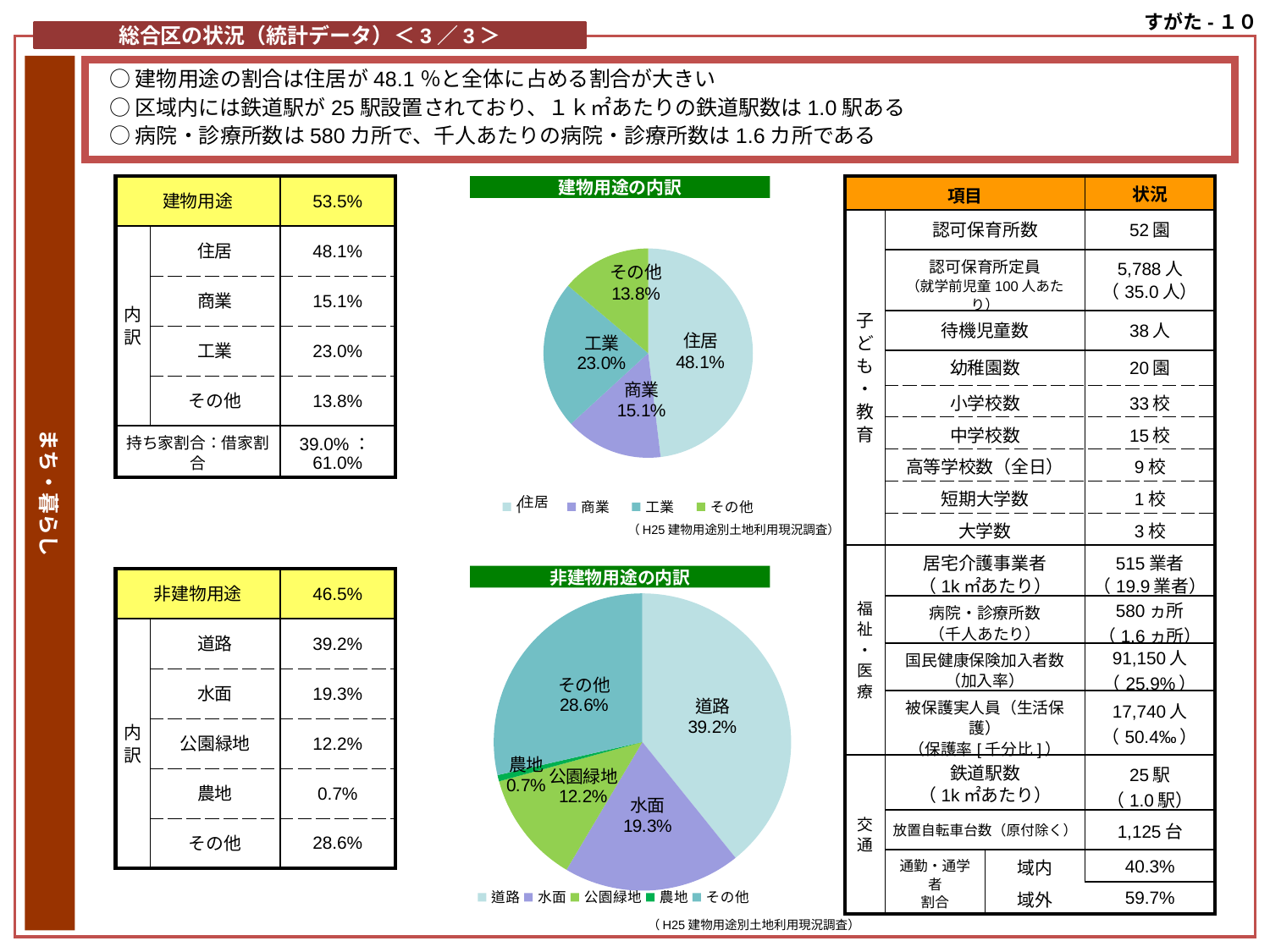

すがた-１０
総合区の状況（統計データ）＜3／3＞

まち・暮らし

○建物用途の割合は住居が48.1％と全体に占める割合が大きい
○区域内には鉄道駅が25駅設置されており、１ｋ㎡あたりの鉄道駅数は1.0駅ある
○病院・診療所数は580カ所で、千人あたりの病院・診療所数は1.6カ所である
| 建物用途 |  | 53.5% |
| --- | --- | --- |
| 内訳 | 住居 | 48.1% |
|  | 商業 | 15.1% |
|  | 工業 | 23.0% |
|  | その他 | 13.8% |
| 持ち家割合：借家割合 |  | 39.0%：61.0% |
建物用途の内訳
| 項目 |  |  | 状況 |
| --- | --- | --- | --- |
| 子ども・教育 | 認可保育所数 |  | 52園 |
|  | 認可保育所定員 （就学前児童100人あたり） |  | 5,788人 （35.0人） |
|  | 待機児童数 |  | 38人 |
|  | 幼稚園数 |  | 20園 |
|  | 小学校数 |  | 33校 |
|  | 中学校数 |  | 15校 |
|  | 高等学校数（全日） |  | 9校 |
|  | 短期大学数 |  | 1校 |
|  | 大学数 |  | 3校 |
| 福祉・医療 | 居宅介護事業者 （1k㎡あたり） |  | 515業者 （19.9業者） |
|  | 病院・診療所数 （千人あたり） |  | 580ヵ所 （1.6ヵ所） |
|  | 国民健康保険加入者数 （加入率） |  | 91,150人 （25.9%） |
|  | 被保護実人員（生活保護） （保護率[千分比]） |  | 17,740人 （50.4‰） |
| 交通 | 鉄道駅数 （1k㎡あたり） |  | 25駅 （1.0駅） |
|  | 放置自転車台数（原付除く） |  | 1,125台 |
|  | 通勤・通学者 割合 | 域内 | 40.3% |
|  |  | 域外 | 59.7% |

### Chart

| Category | 建物利用率 |
|---|---|
| 住宅 | 0.4809535185018113 |
| 商業 | 0.15087054700671068 |
| 工業 | 0.22955412969275316 |
| その他 | 0.13862180479872485 |
（H25建物用途別土地利用現況調査）
非建物用途の内訳
| 非建物用途 |  | 46.5% |
| --- | --- | --- |
| 内訳 | 道路 | 39.2% |
|  | 水面 | 19.3% |
|  | 公園緑地 | 12.2% |
|  | 農地 | 0.7% |
|  | その他 | 28.6% |

### Chart

| Category | 非建物用途 |
|---|---|
| 道路 | 0.3920000000000087 |
| 水面 | 0.1929199040331467 |
| 公園緑地 | 0.12194529916192502 |
| 農地 | 0.006807965175039571 |
| その他 | 0.28565155687890725 |
（H25建物用途別土地利用現況調査）